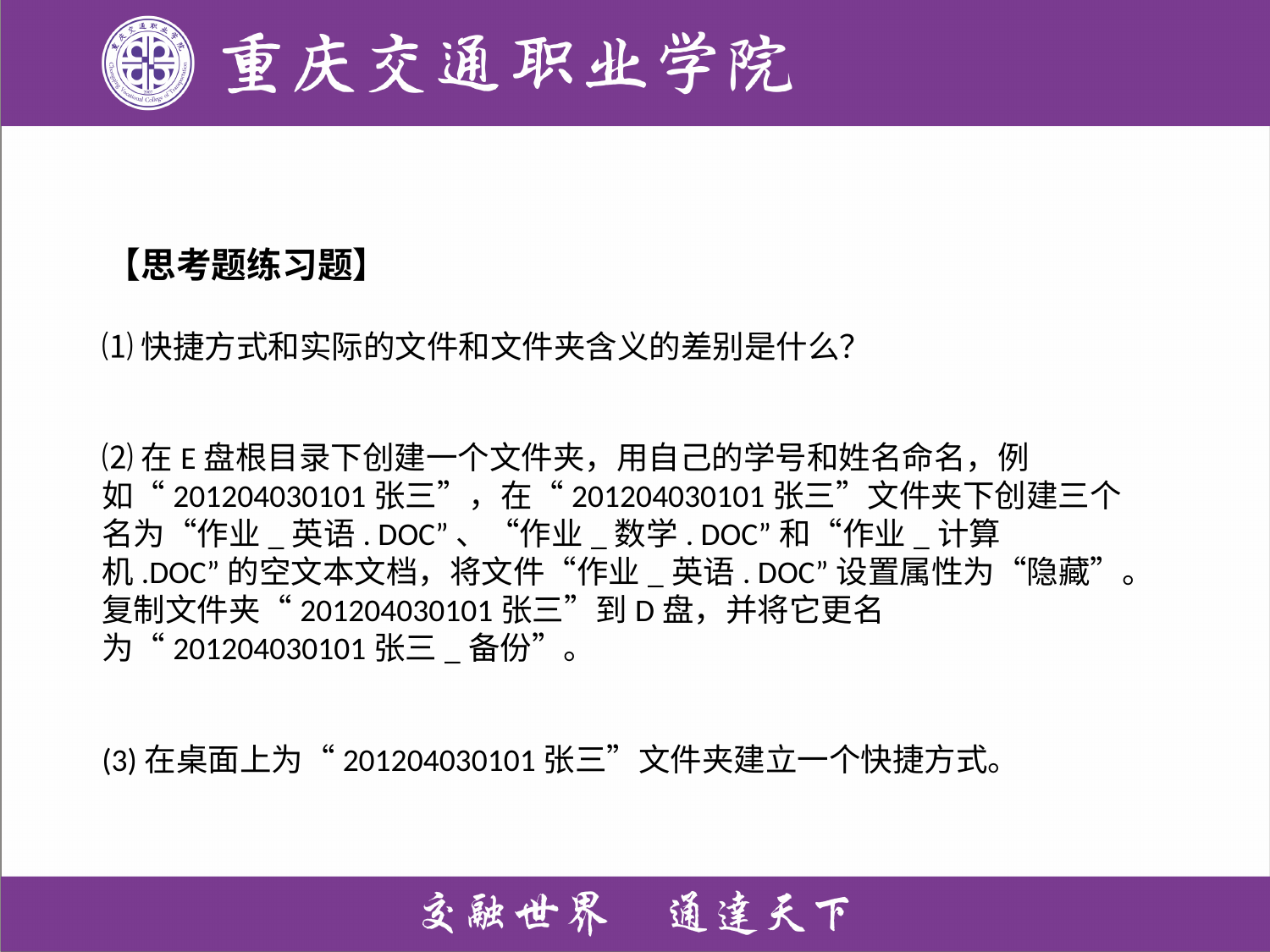

【思考题练习题】
⑴快捷方式和实际的文件和文件夹含义的差别是什么？

⑵在E盘根目录下创建一个文件夹，用自己的学号和姓名命名，例如“201204030101张三”，在“201204030101张三”文件夹下创建三个名为“作业_英语. DOC”、“作业_数学. DOC”和“作业_计算机.DOC”的空文本文档，将文件“作业_英语. DOC”设置属性为“隐藏”。复制文件夹“201204030101张三”到D盘，并将它更名为“201204030101张三_备份”。

(3)在桌面上为“201204030101张三”文件夹建立一个快捷方式。